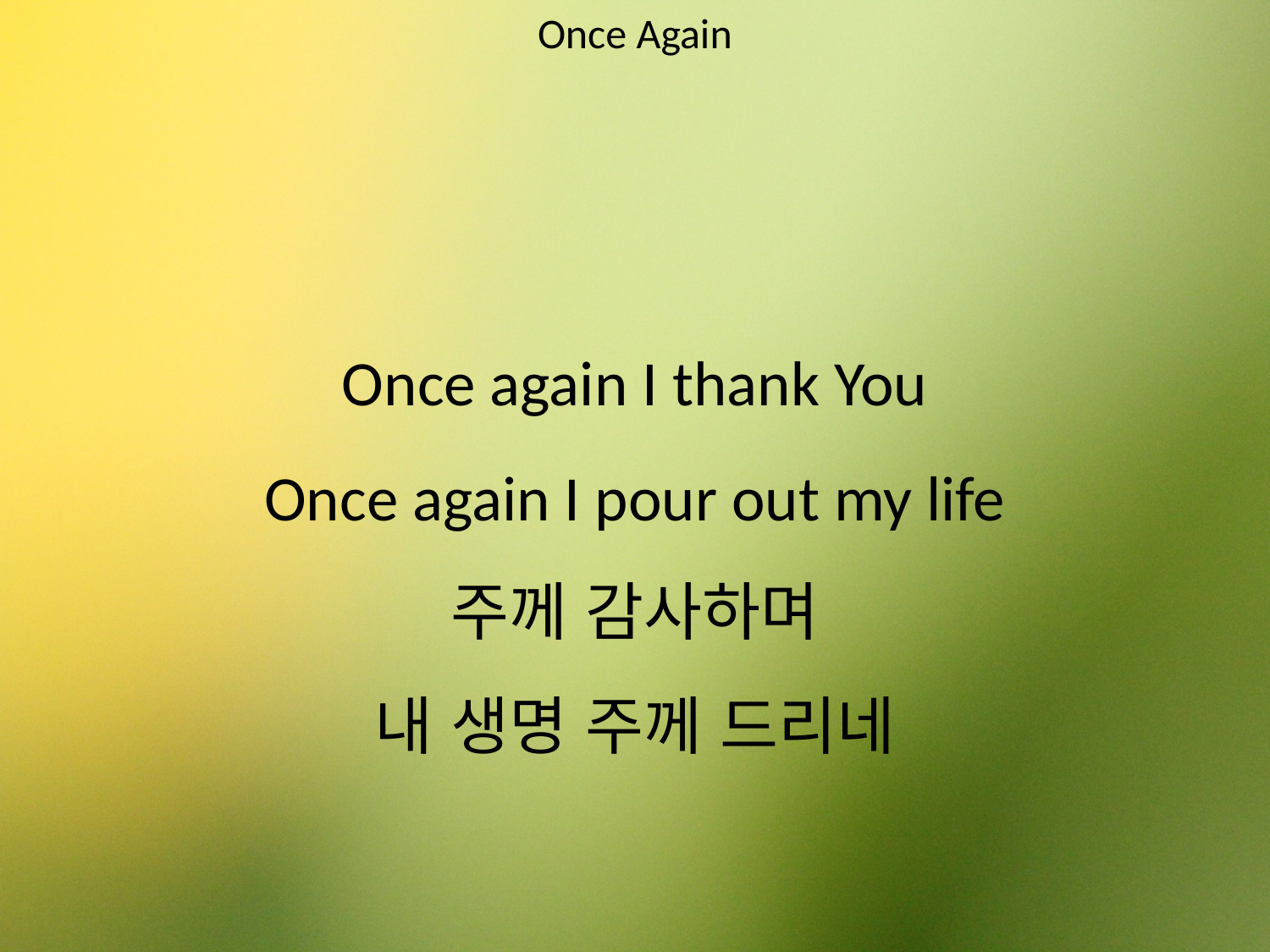

Once Again
#
Once again I thank You
Once again I pour out my life
주께 감사하며
내 생명 주께 드리네